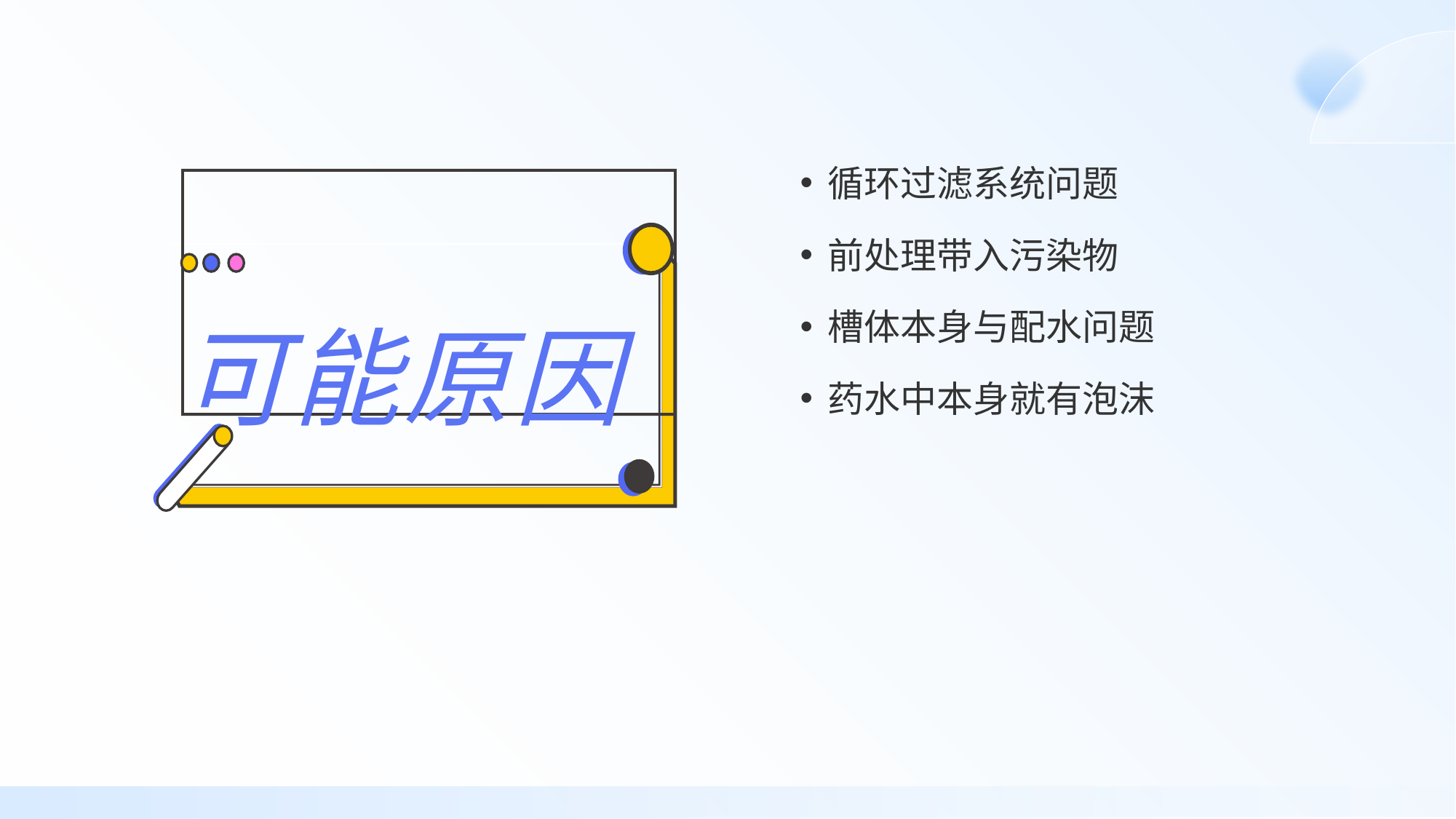

循环过滤系统问题
前处理带入污染物
槽体本身与配水问题
药水中本身就有泡沫

可能原因